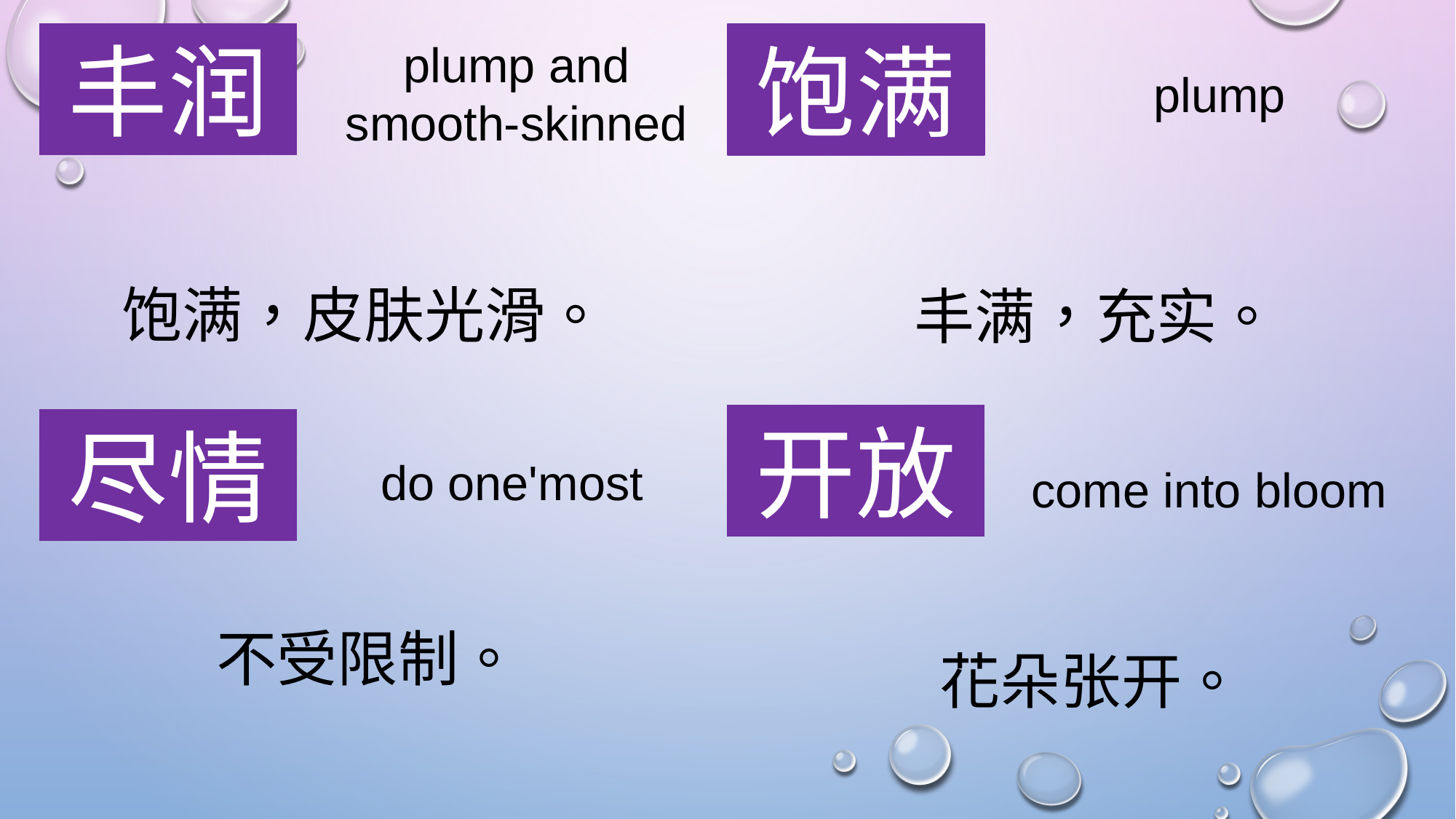

丰润
饱满
plump and smooth-skinned
plump
饱满，皮肤光滑。
丰满，充实。
开放
尽情
do one'most
come into bloom
不受限制。
花朵张开。